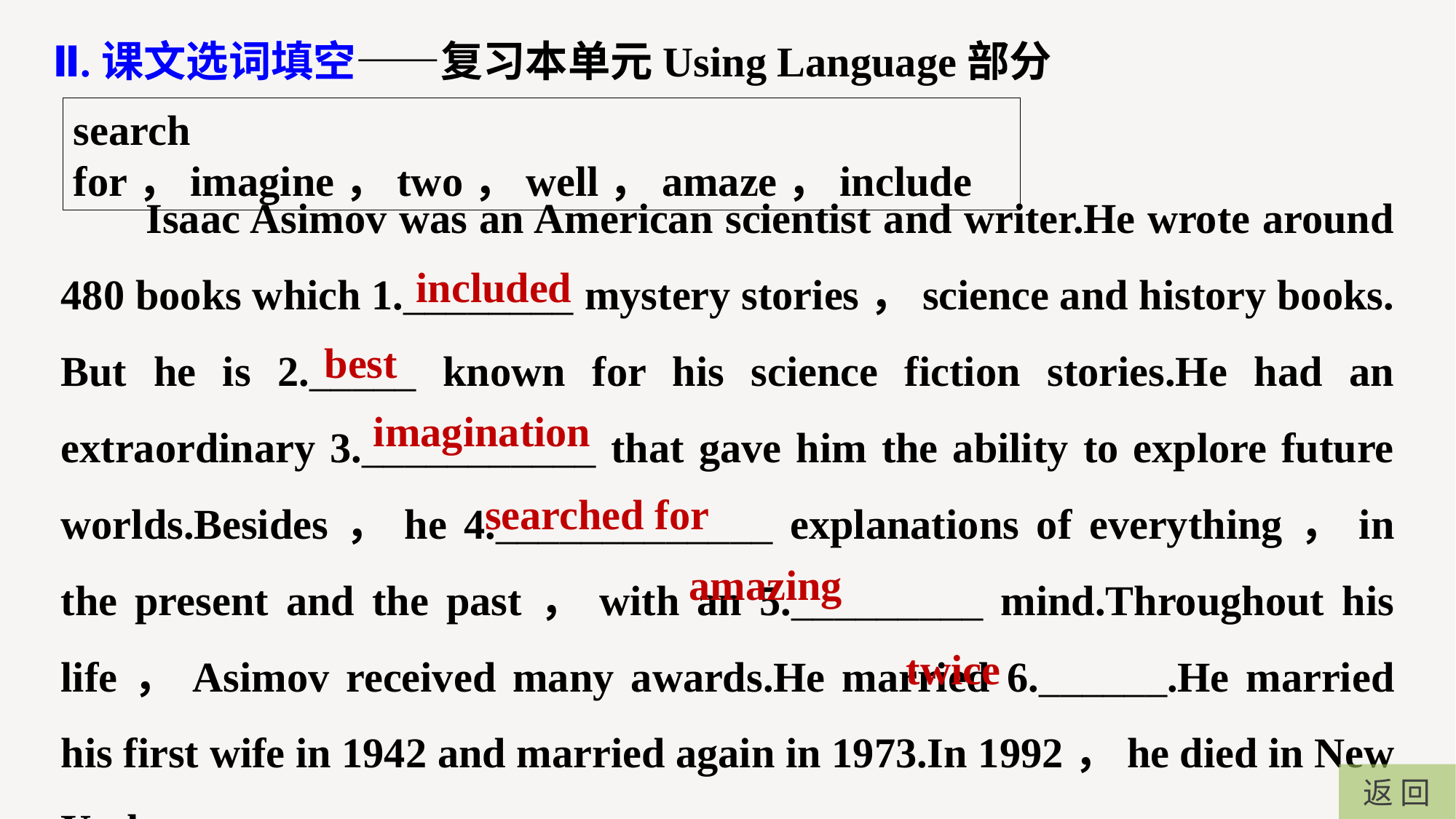

Ⅱ.课文选词填空——复习本单元Using Language部分
search for，imagine，two，well，amaze，include
Isaac Asimov was an American scientist and writer.He wrote around 480 books which 1.________ mystery stories，science and history books. But he is 2._____ known for his science fiction stories.He had an extraordinary 3.___________ that gave him the ability to explore future worlds.Besides，he 4._____________ explanations of everything，in the present and the past，with an 5._________ mind.Throughout his life，Asimov received many awards.He married 6.______.He married his first wife in 1942 and married again in 1973.In 1992，he died in New York.
included
best
imagination
searched for
amazing
twice
返 回